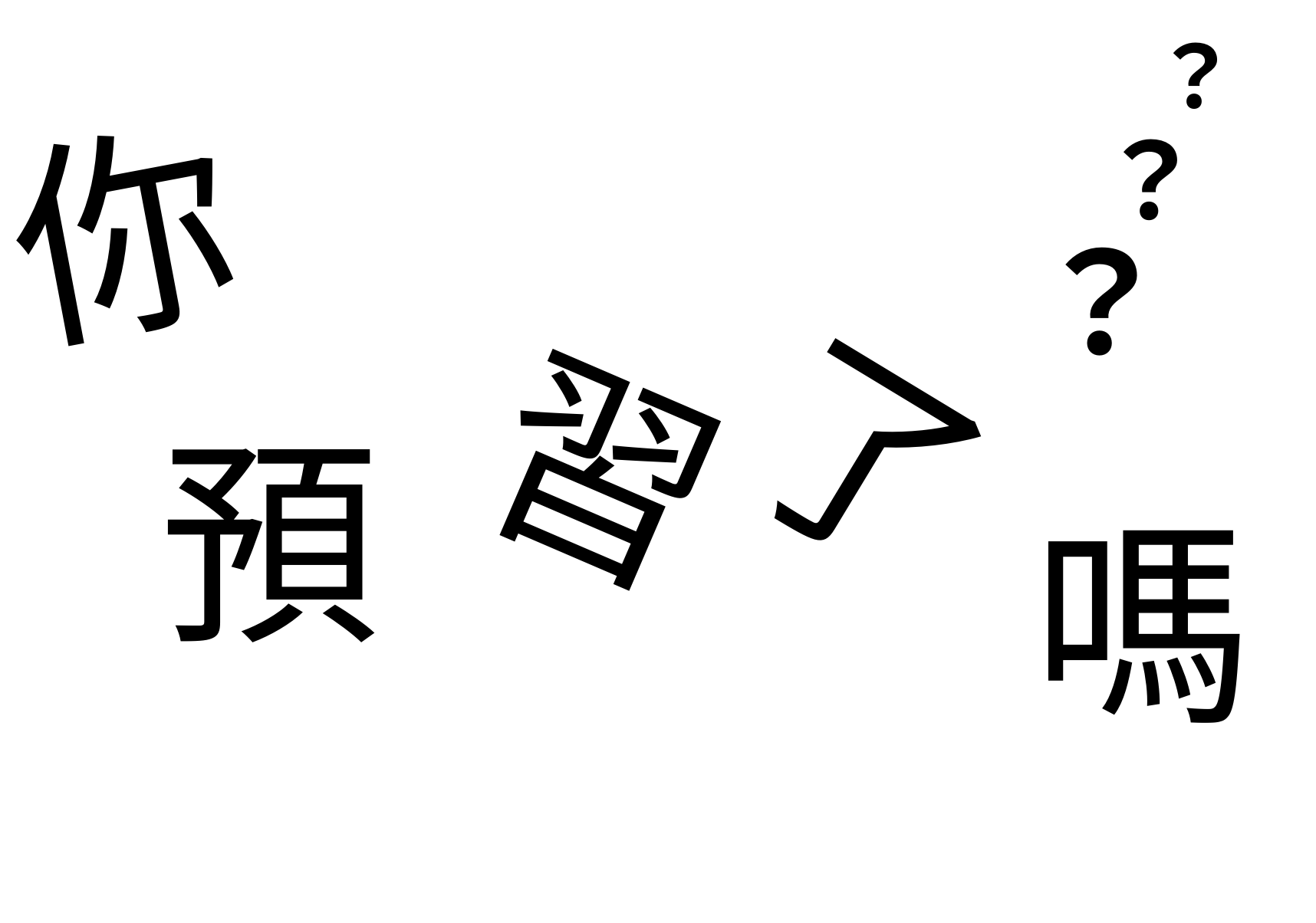

？
你
？
？
了
習
預
嗎